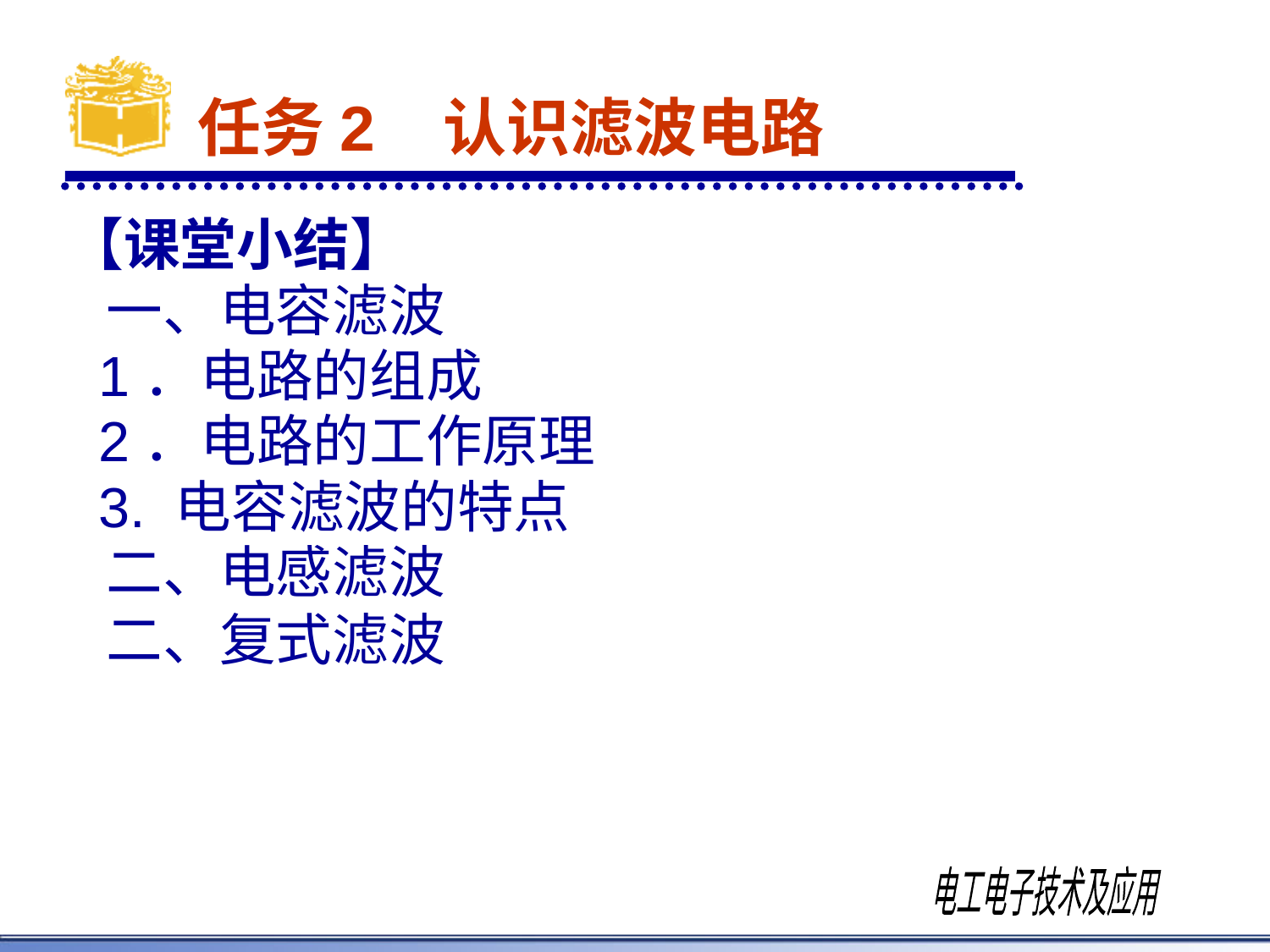

任务2   认识滤波电路
【课堂小结】
  一、电容滤波
  1．电路的组成
  2．电路的工作原理
  3. 电容滤波的特点
  二、电感滤波
  二、复式滤波